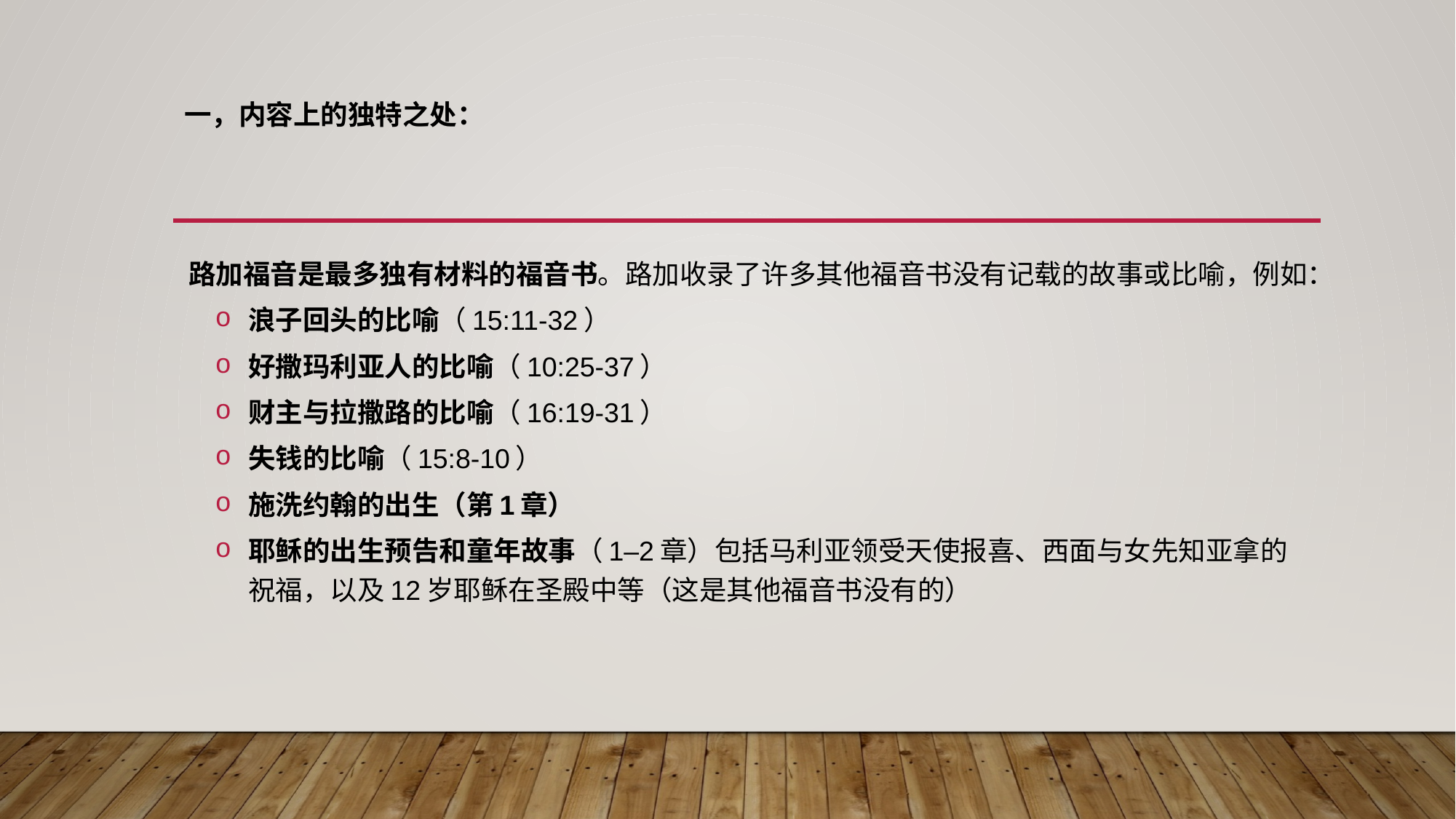

# 一，内容上的独特之处：
路加福音是最多独有材料的福音书。路加收录了许多其他福音书没有记载的故事或比喻，例如：
浪子回头的比喻（15:11-32）
好撒玛利亚人的比喻（10:25-37）
财主与拉撒路的比喻（16:19-31）
失钱的比喻（15:8-10）
施洗约翰的出生（第1章）
耶稣的出生预告和童年故事（1–2章）包括马利亚领受天使报喜、西面与女先知亚拿的祝福，以及12岁耶稣在圣殿中等（这是其他福音书没有的）